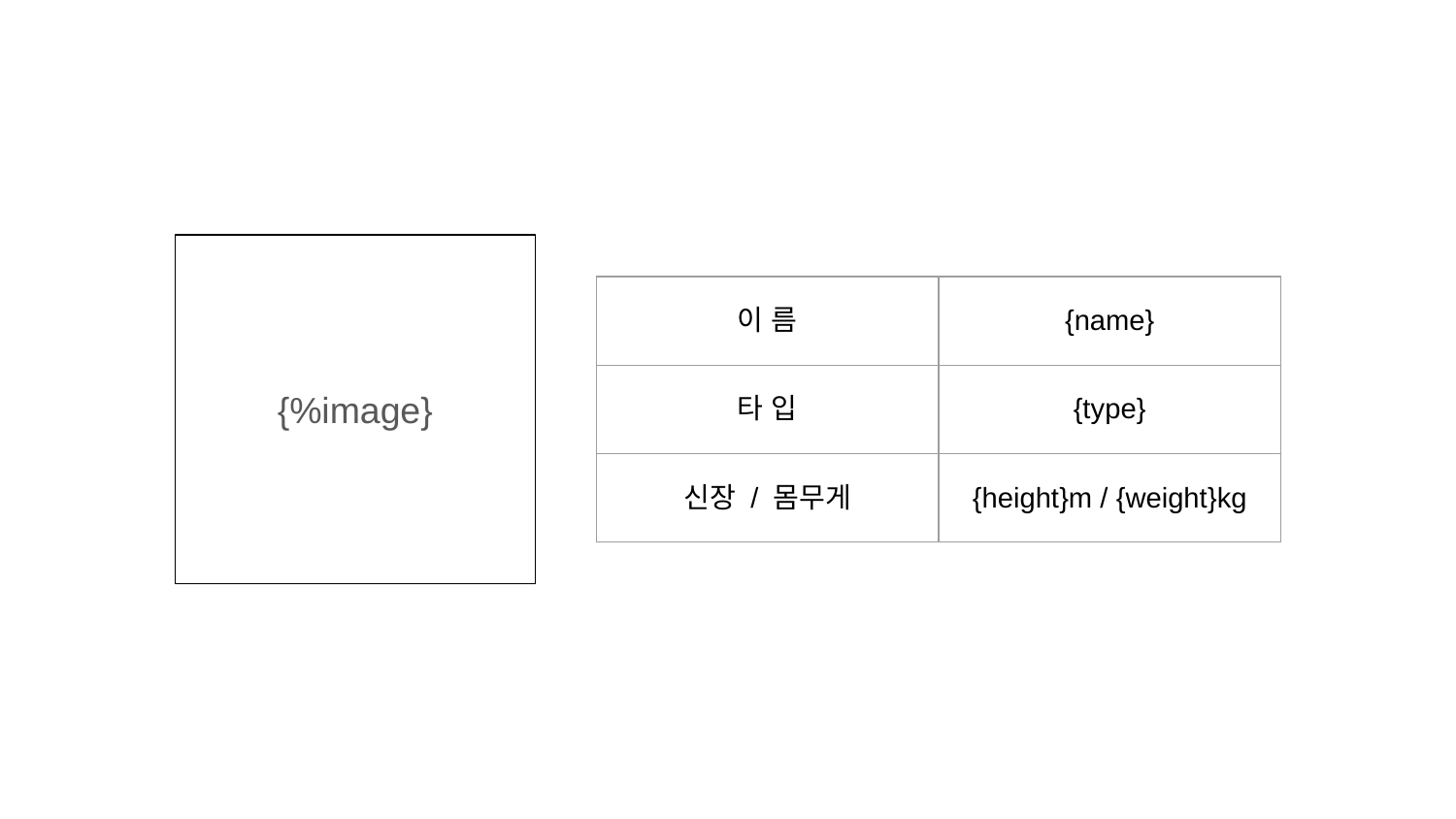

{%image}
| 이 름 | {name} |
| --- | --- |
| 타 입 | {type} |
| 신장 / 몸무게 | {height}m / {weight}kg |